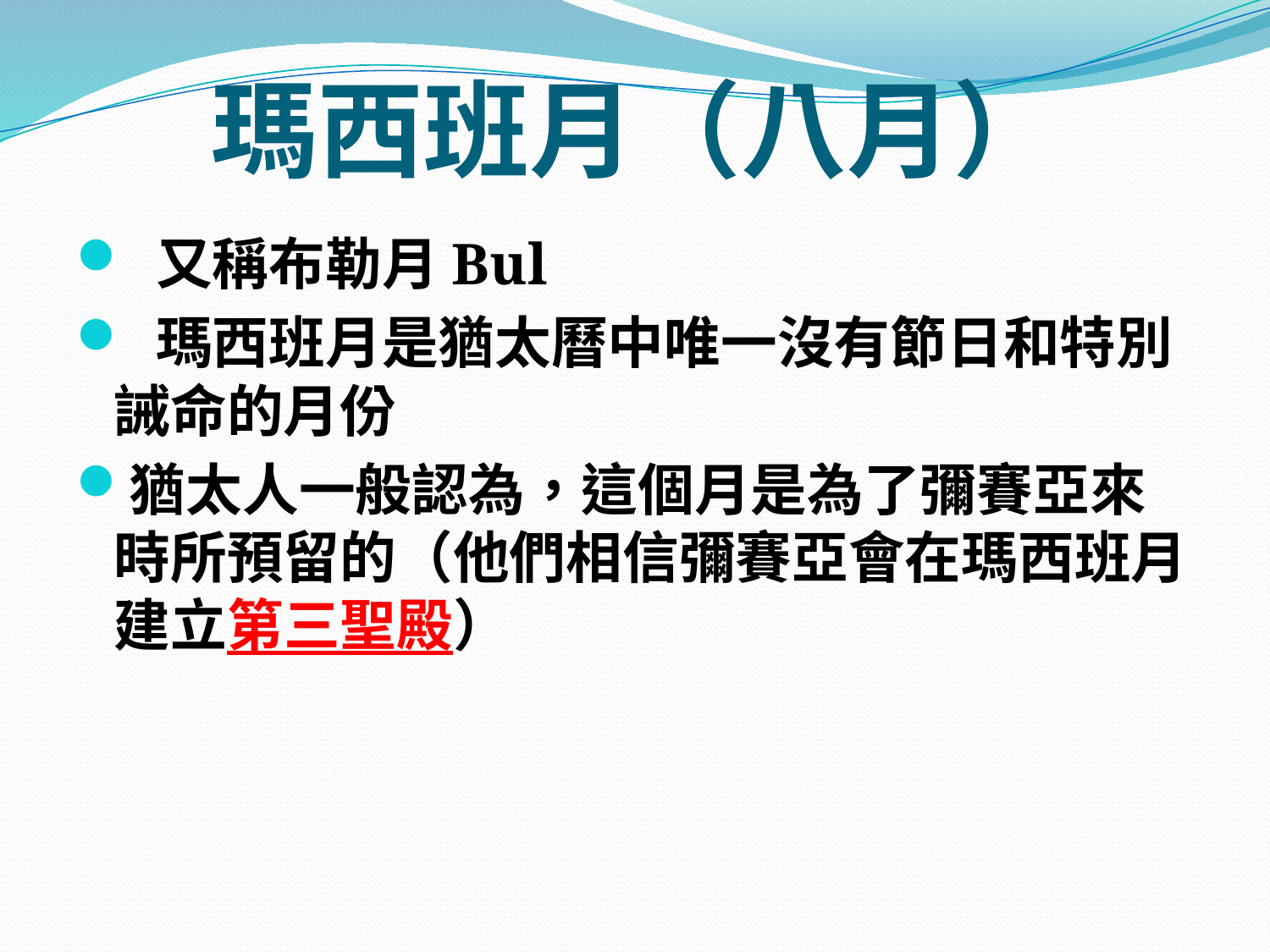

# 瑪西班月（八月）
 又稱布勒月Bul
 瑪西班月是猶太曆中唯一沒有節日和特別誡命的月份
猶太人一般認為，這個月是為了彌賽亞來時所預留的（他們相信彌賽亞會在瑪西班月建立第三聖殿）